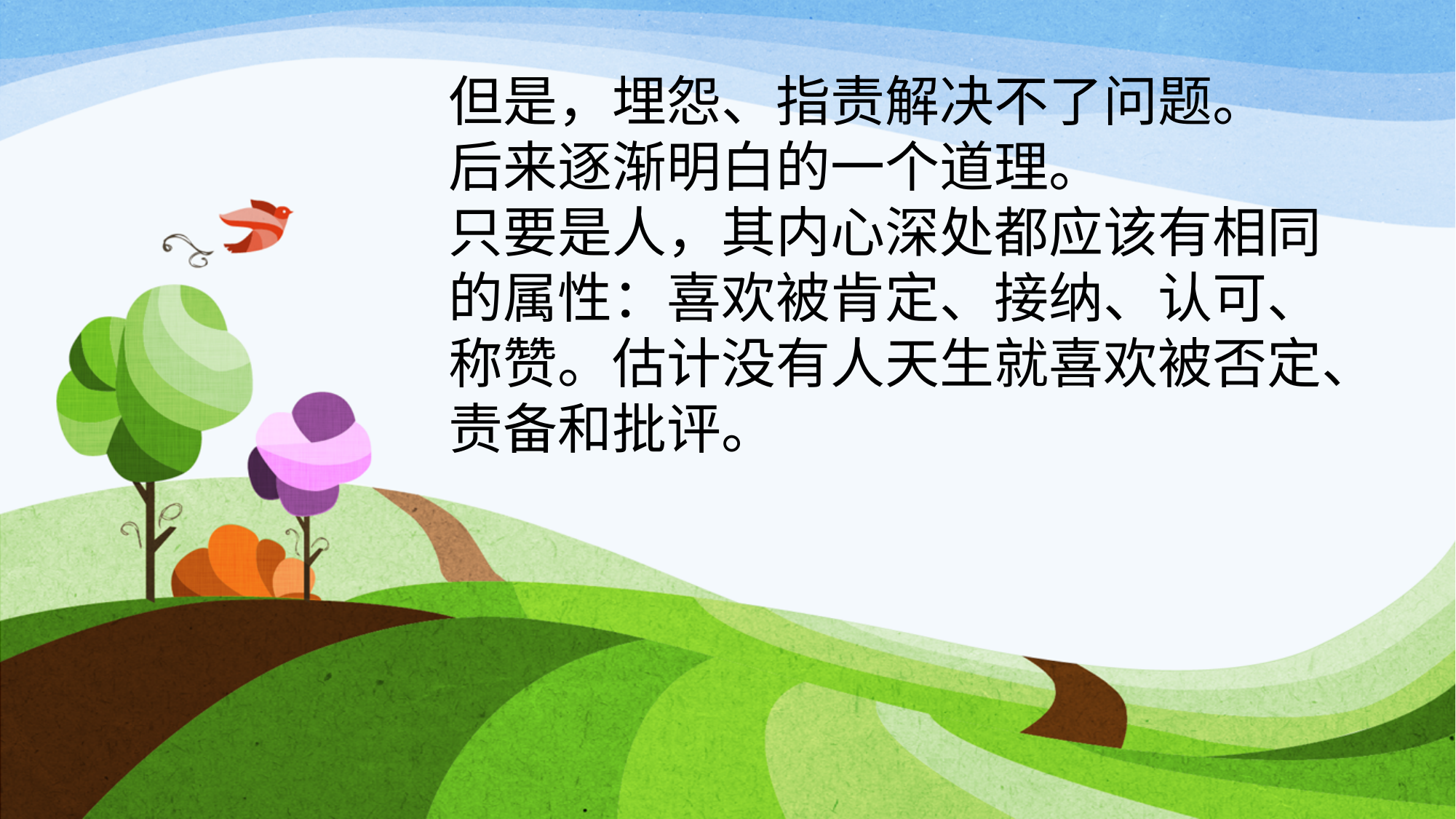

但是，埋怨、指责解决不了问题。
后来逐渐明白的一个道理。
只要是人，其内心深处都应该有相同的属性：喜欢被肯定、接纳、认可、称赞。估计没有人天生就喜欢被否定、责备和批评。